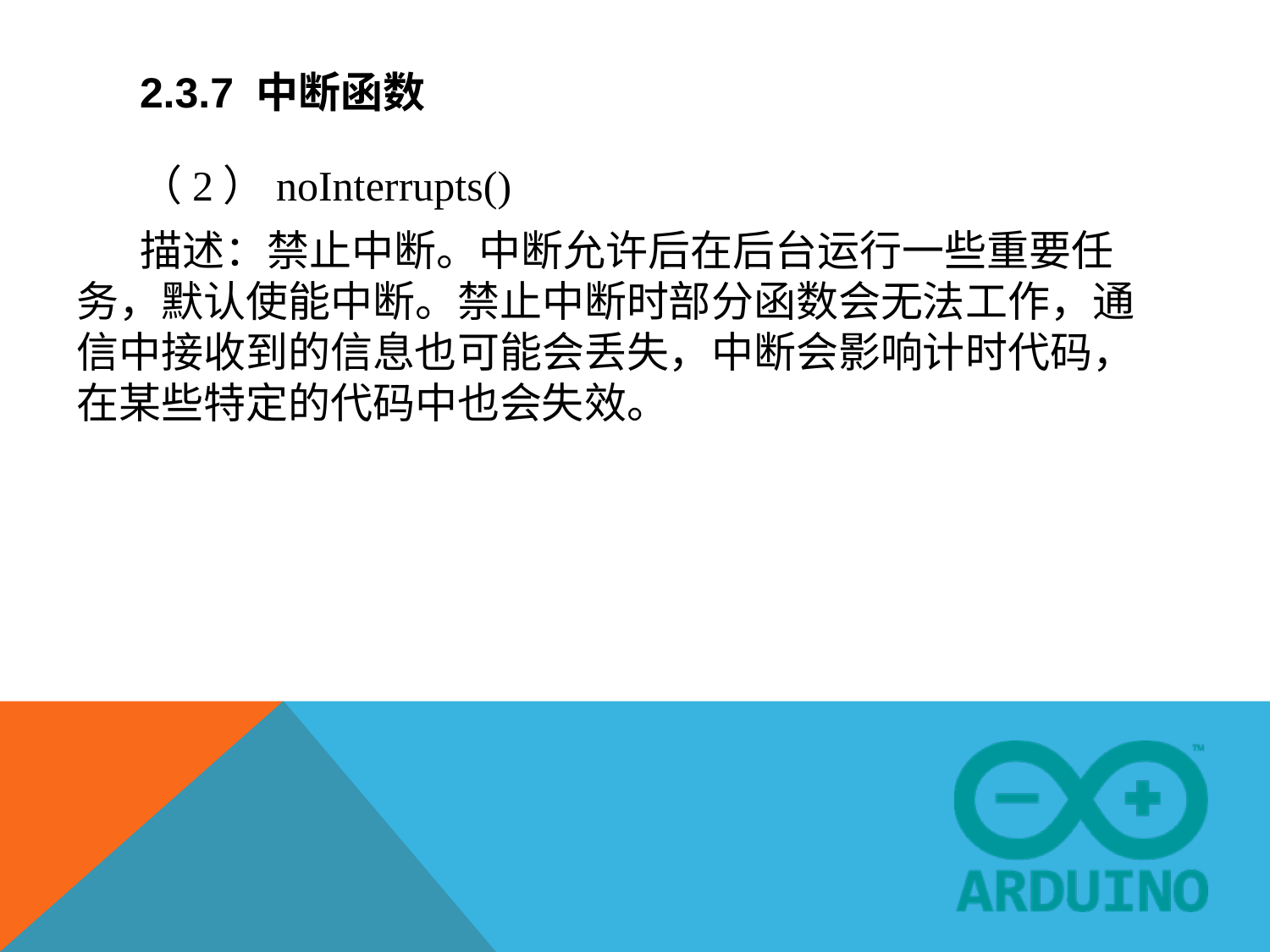

# 2.3.7 中断函数
（2）noInterrupts()
描述：禁止中断。中断允许后在后台运行一些重要任务，默认使能中断。禁止中断时部分函数会无法工作，通信中接收到的信息也可能会丢失，中断会影响计时代码，在某些特定的代码中也会失效。